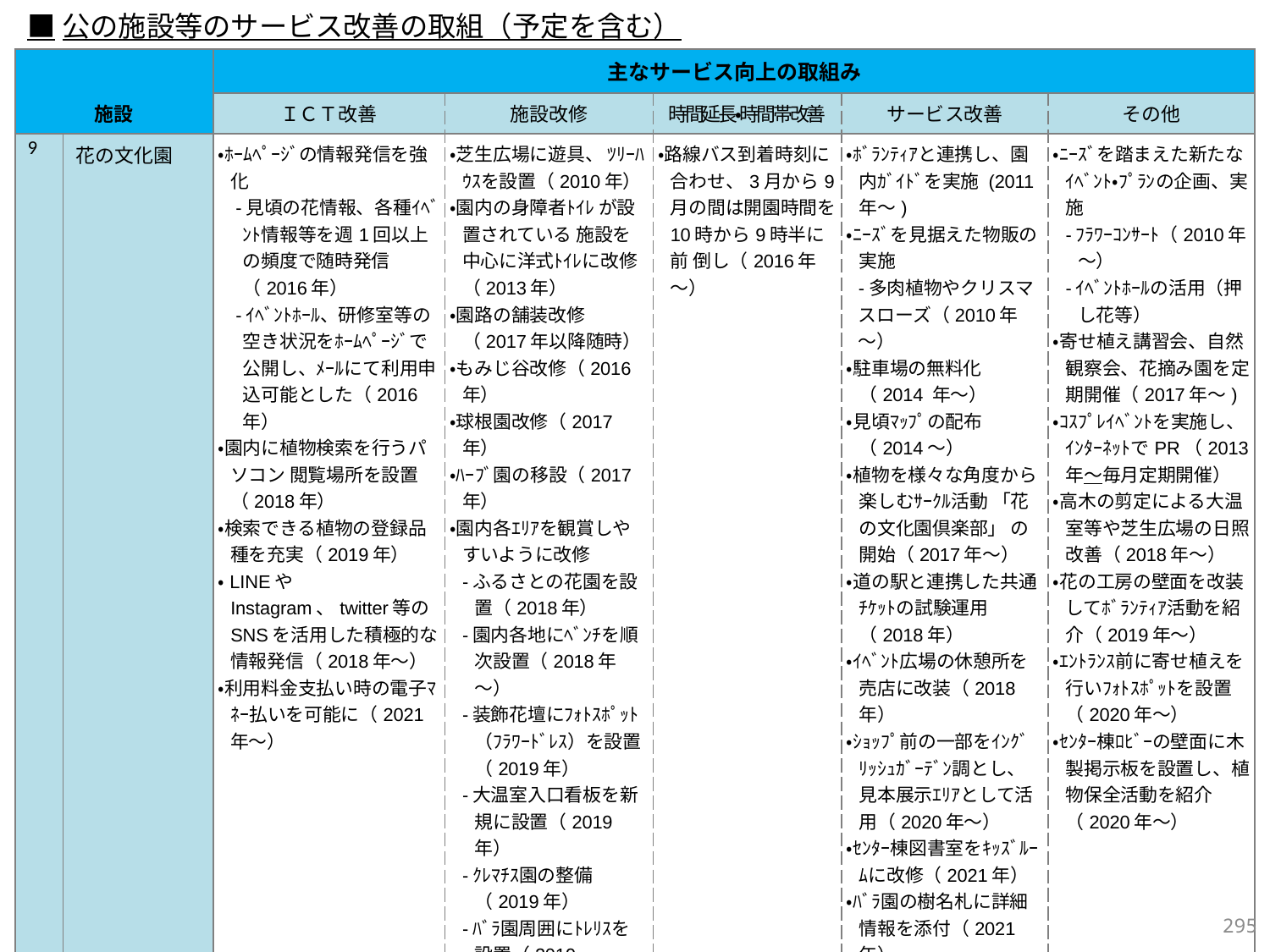

■公の施設等のサービス改善の取組（予定を含む）
| 施設 |  | 主なサービス向上の取組み |  |  |  |  |
| --- | --- | --- | --- | --- | --- | --- |
|  |  | ＩＣＴ改善 | 施設改修 | 時間延長・時間帯改善 | サービス改善 | その他 |
| 9 | 花の文化園 | ・ﾎｰﾑﾍﾟｰｼﾞの情報発信を強化 -見頃の花情報、各種ｲﾍﾞﾝﾄ情報等を週1回以上の頻度で随時発信（2016年） -ｲﾍﾞﾝﾄﾎｰﾙ、研修室等の空き状況をﾎｰﾑﾍﾟｰｼﾞで公開し、ﾒｰﾙにて利用申込可能とした（2016年） ・園内に植物検索を行うパソコン 閲覧場所を設置（2018年） ・検索できる植物の登録品種を充実（2019年） ・LINEやInstagram、twitter等のSNSを活用した積極的な情報発信（2018年～） ・利用料金支払い時の電子ﾏﾈｰ払いを可能に（2021年～） | ・芝生広場に遊具、 ﾂﾘｰﾊｳｽを設置（2010年） ・園内の身障者ﾄｲﾚ が設置されている 施設を中心に洋式ﾄｲﾚに改修（2013年） ・園路の舗装改修（2017年以降随時） ・もみじ谷改修（2016年） ・球根園改修（2017年） ・ﾊｰﾌﾞ園の移設（2017年） ・園内各ｴﾘｱを観賞しやすいように改修 -ふるさとの花園を設置（2018年） -園内各地にﾍﾞﾝﾁを順次設置（2018年～） -装飾花壇にﾌｫﾄｽﾎﾟｯﾄ（ﾌﾗﾜｰﾄﾞﾚｽ）を設置（2019年） -大温室入口看板を新規に設置（2019年） -ｸﾚﾏﾁｽ園の整備（2019年） -ﾊﾞﾗ園周囲にﾄﾚﾘｽを設置（2019年、2020年） | ・路線バス到着時刻に合わせ、3月から9月の間は開園時間を 10時から9時半に前 倒し（2016年～） | ・ﾎﾞﾗﾝﾃｨｱと連携し、園内ｶﾞｲﾄﾞを実施 (2011年～) ・ﾆｰｽﾞを見据えた物販の実施 -多肉植物やクリスマスローズ（2010年～） ・駐車場の無料化（2014 年～） ・見頃ﾏｯﾌﾟの配布（2014～） ・植物を様々な角度から 楽しむｻｰｸﾙ活動 「花の文化園倶楽部」 の開始（2017年～） ・道の駅と連携した共通ﾁｹｯﾄの試験運用（2018年） ・ｲﾍﾞﾝﾄ広場の休憩所を売店に改装（2018年） ・ｼｮｯﾌﾟ前の一部をｲﾝｸﾞﾘｯｼｭｶﾞｰﾃﾞﾝ調とし、見本展示ｴﾘｱとして活用（2020年～） ・ｾﾝﾀｰ棟図書室をｷｯｽﾞﾙｰﾑに改修（2021年） ・ﾊﾞﾗ園の樹名札に詳細情報を添付（2021年） | ・ﾆｰｽﾞを踏まえた新たなｲﾍﾞﾝﾄ・ﾌﾟﾗﾝの企画、実施 -ﾌﾗﾜｰｺﾝｻｰﾄ（2010年～） -ｲﾍﾞﾝﾄﾎｰﾙの活用（押し花等） ・寄せ植え講習会、自然 観察会、花摘み園を定期開催（2017年～) ・ｺｽﾌﾟﾚｲﾍﾞﾝﾄを実施し、ｲﾝﾀｰﾈｯﾄでPR（2013年～毎月定期開催） ・高木の剪定による大温室等や芝生広場の日照改善（2018年～） ・花の工房の壁面を改装してﾎﾞﾗﾝﾃｨｱ活動を紹介（2019年～） ・ｴﾝﾄﾗﾝｽ前に寄せ植えを行いﾌｫﾄｽﾎﾟｯﾄを設置（2020年～） ・ｾﾝﾀｰ棟ﾛﾋﾞｰの壁面に木製掲示板を設置し、植物保全活動を紹介（2020年～） |
295